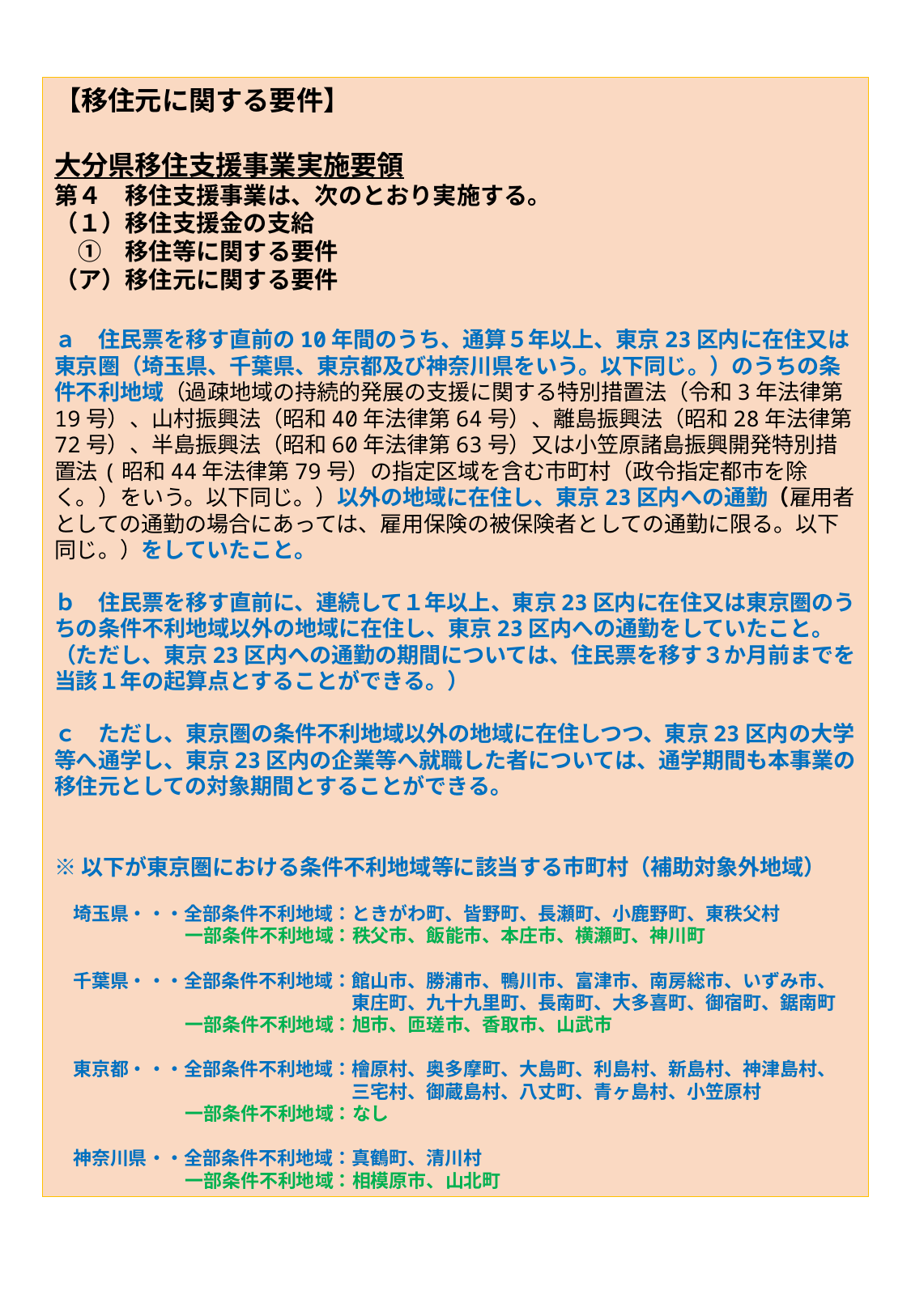

【移住元に関する要件】

大分県移住支援事業実施要領
第４　移住支援事業は、次のとおり実施する。
（１）移住支援金の支給
　①　移住等に関する要件
（ア）移住元に関する要件

ａ　住民票を移す直前の10年間のうち、通算５年以上、東京23区内に在住又は東京圏（埼玉県、千葉県、東京都及び神奈川県をいう。以下同じ。）のうちの条件不利地域（過疎地域の持続的発展の支援に関する特別措置法（令和3年法律第19号）、山村振興法（昭和40年法律第64号）、離島振興法（昭和28年法律第72号）、半島振興法（昭和60年法律第63号）又は小笠原諸島振興開発特別措置法(昭和44年法律第79号）の指定区域を含む市町村（政令指定都市を除く。）をいう。以下同じ。）以外の地域に在住し、東京23区内への通勤（雇用者としての通勤の場合にあっては、雇用保険の被保険者としての通勤に限る。以下同じ。）をしていたこと。

ｂ　住民票を移す直前に、連続して１年以上、東京23区内に在住又は東京圏のうちの条件不利地域以外の地域に在住し、東京23区内への通勤をしていたこと。（ただし、東京23区内への通勤の期間については、住民票を移す３か月前までを当該１年の起算点とすることができる。）

ｃ　ただし、東京圏の条件不利地域以外の地域に在住しつつ、東京23区内の大学等へ通学し、東京23区内の企業等へ就職した者については、通学期間も本事業の移住元としての対象期間とすることができる。

※以下が東京圏における条件不利地域等に該当する市町村（補助対象外地域）

　埼玉県・・・全部条件不利地域：ときがわ町、皆野町、長瀬町、小鹿野町、東秩父村
　　　　　　　一部条件不利地域：秩父市、飯能市、本庄市、横瀬町、神川町

　千葉県・・・全部条件不利地域：館山市、勝浦市、鴨川市、富津市、南房総市、いずみ市、
　　　　　　　　　　　　　　　　東庄町、九十九里町、長南町、大多喜町、御宿町、鋸南町
　　　　　　　一部条件不利地域：旭市、匝瑳市、香取市、山武市

　東京都・・・全部条件不利地域：檜原村、奥多摩町、大島町、利島村、新島村、神津島村、
　　　　　　　　　　　　　　　　三宅村、御蔵島村、八丈町、青ヶ島村、小笠原村
　　　　　　　一部条件不利地域：なし

　神奈川県・・全部条件不利地域：真鶴町、清川村
　　　　　　　一部条件不利地域：相模原市、山北町